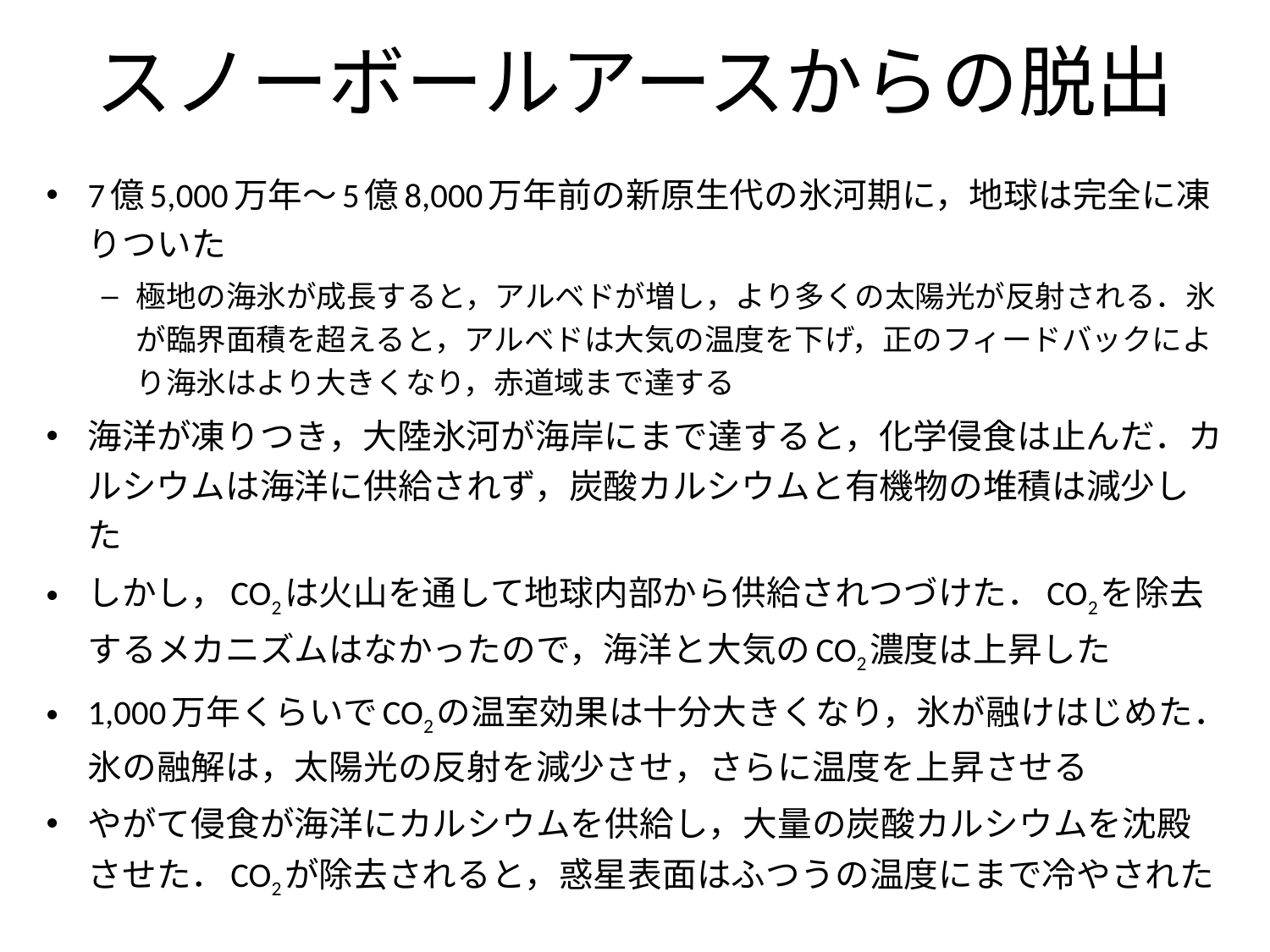

# スノーボールアースからの脱出
7億5,000万年〜5億8,000万年前の新原生代の氷河期に，地球は完全に凍りついた
極地の海氷が成長すると，アルベドが増し，より多くの太陽光が反射される．氷が臨界面積を超えると，アルベドは大気の温度を下げ，正のフィードバックにより海氷はより大きくなり，赤道域まで達する
海洋が凍りつき，大陸氷河が海岸にまで達すると，化学侵食は止んだ．カルシウムは海洋に供給されず，炭酸カルシウムと有機物の堆積は減少した
しかし，CO2は火山を通して地球内部から供給されつづけた．CO2を除去するメカニズムはなかったので，海洋と大気のCO2濃度は上昇した
1,000万年くらいでCO2の温室効果は十分大きくなり，氷が融けはじめた．氷の融解は，太陽光の反射を減少させ，さらに温度を上昇させる
やがて侵食が海洋にカルシウムを供給し，大量の炭酸カルシウムを沈殿させた．CO2が除去されると，惑星表面はふつうの温度にまで冷やされた